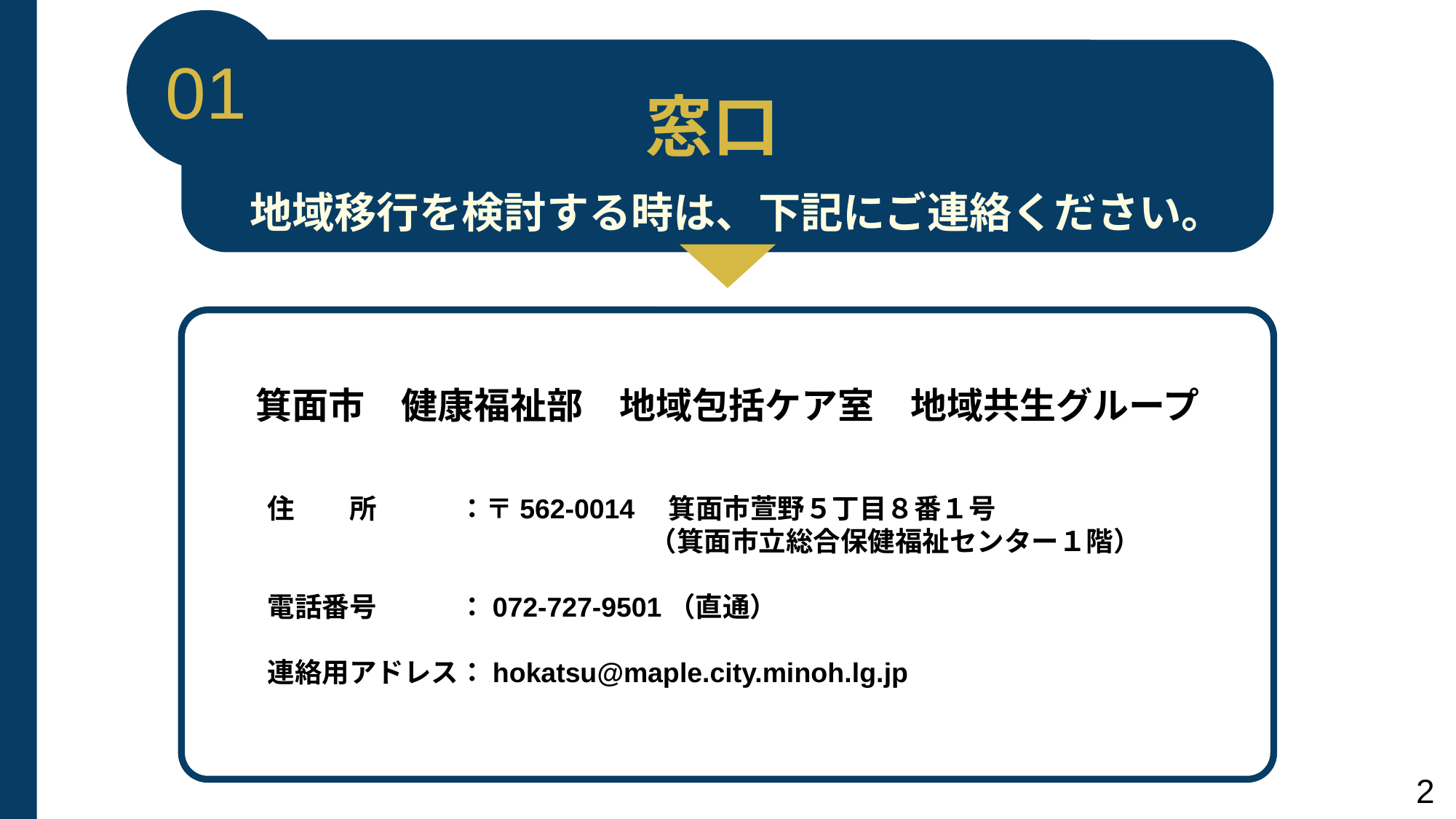

01

窓口
地域移行を検討する時は、下記にご連絡ください。

箕面市　健康福祉部　地域包括ケア室　地域共生グループ

　　
　　住　　所　　　：〒562-0014　箕面市萱野５丁目８番１号
　　　　　　　　　　　　　　　　（箕面市立総合保健福祉センター１階）

　　電話番号　　　：072-727-9501（直通）

　　連絡用アドレス：hokatsu@maple.city.minoh.lg.jp